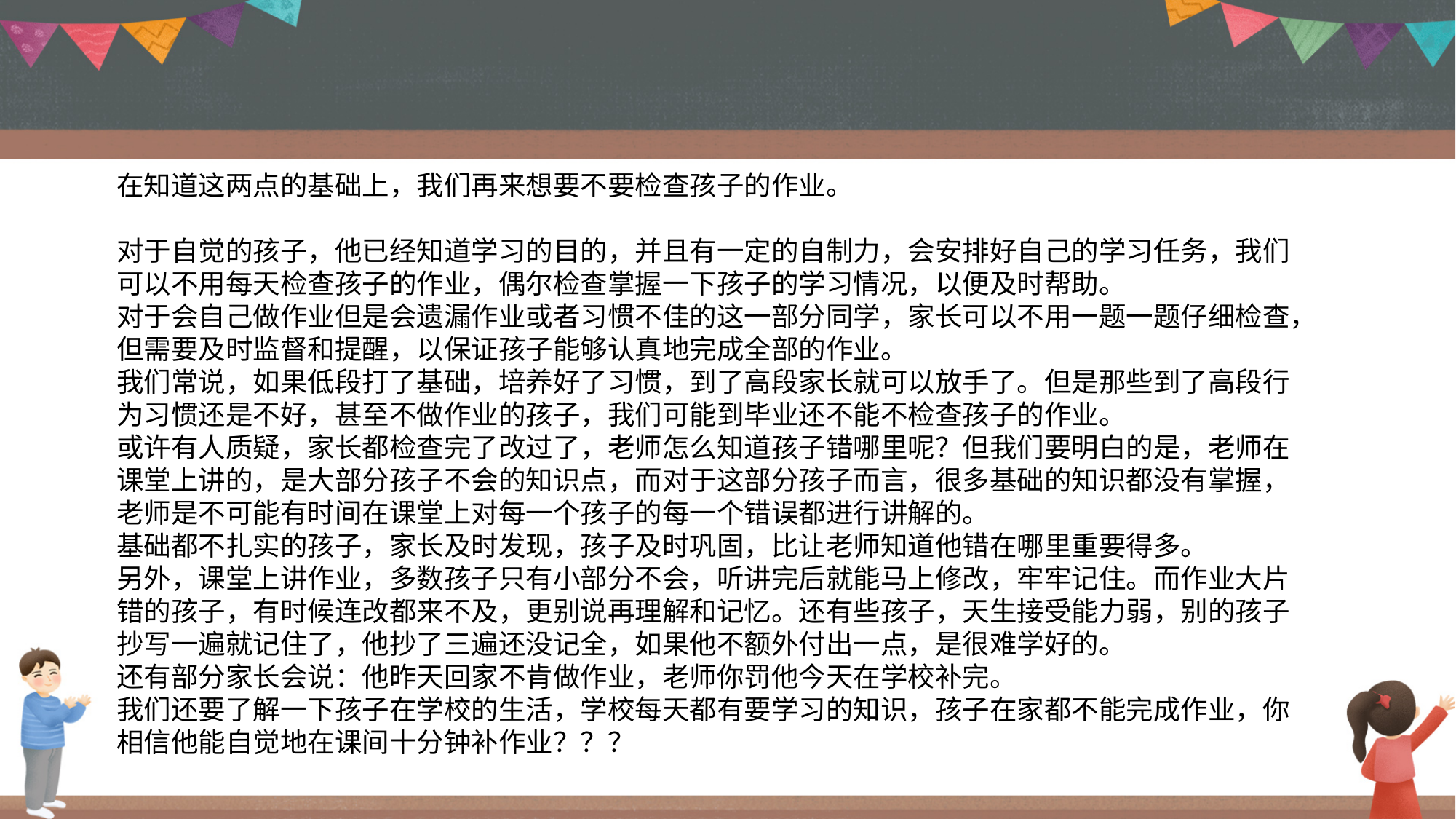

在知道这两点的基础上，我们再来想要不要检查孩子的作业。

对于自觉的孩子，他已经知道学习的目的，并且有一定的自制力，会安排好自己的学习任务，我们可以不用每天检查孩子的作业，偶尔检查掌握一下孩子的学习情况，以便及时帮助。
对于会自己做作业但是会遗漏作业或者习惯不佳的这一部分同学，家长可以不用一题一题仔细检查，但需要及时监督和提醒，以保证孩子能够认真地完成全部的作业。
我们常说，如果低段打了基础，培养好了习惯，到了高段家长就可以放手了。但是那些到了高段行为习惯还是不好，甚至不做作业的孩子，我们可能到毕业还不能不检查孩子的作业。
或许有人质疑，家长都检查完了改过了，老师怎么知道孩子错哪里呢？但我们要明白的是，老师在课堂上讲的，是大部分孩子不会的知识点，而对于这部分孩子而言，很多基础的知识都没有掌握，老师是不可能有时间在课堂上对每一个孩子的每一个错误都进行讲解的。
基础都不扎实的孩子，家长及时发现，孩子及时巩固，比让老师知道他错在哪里重要得多。
另外，课堂上讲作业，多数孩子只有小部分不会，听讲完后就能马上修改，牢牢记住。而作业大片错的孩子，有时候连改都来不及，更别说再理解和记忆。还有些孩子，天生接受能力弱，别的孩子抄写一遍就记住了，他抄了三遍还没记全，如果他不额外付出一点，是很难学好的。
还有部分家长会说：他昨天回家不肯做作业，老师你罚他今天在学校补完。
我们还要了解一下孩子在学校的生活，学校每天都有要学习的知识，孩子在家都不能完成作业，你相信他能自觉地在课间十分钟补作业？？？